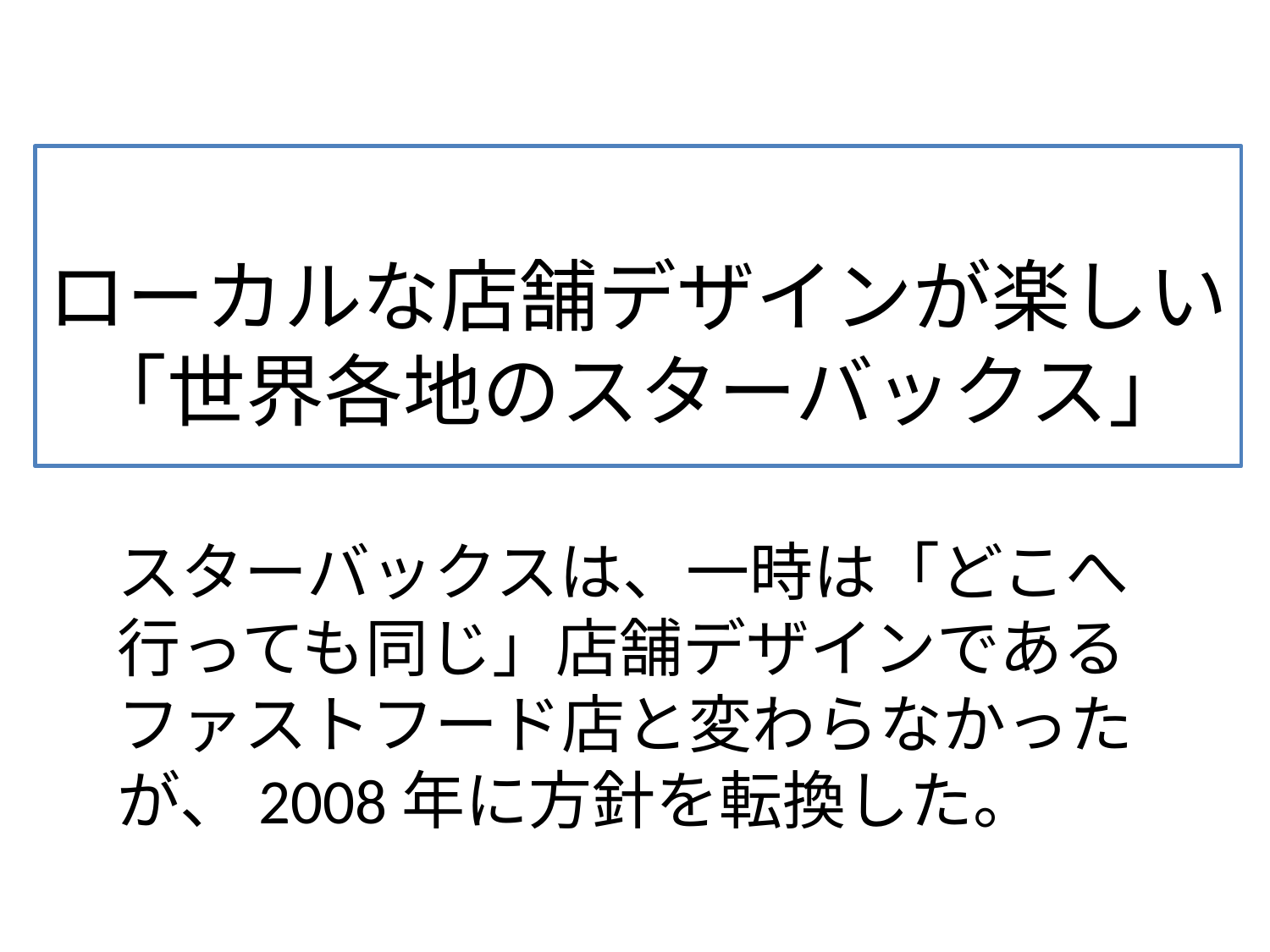

ローカルな店舗デザインが楽しい
「世界各地のスターバックス」
スターバックスは、一時は「どこへ行っても同じ」店舗デザインであるファストフード店と変わらなかったが、2008年に方針を転換した。